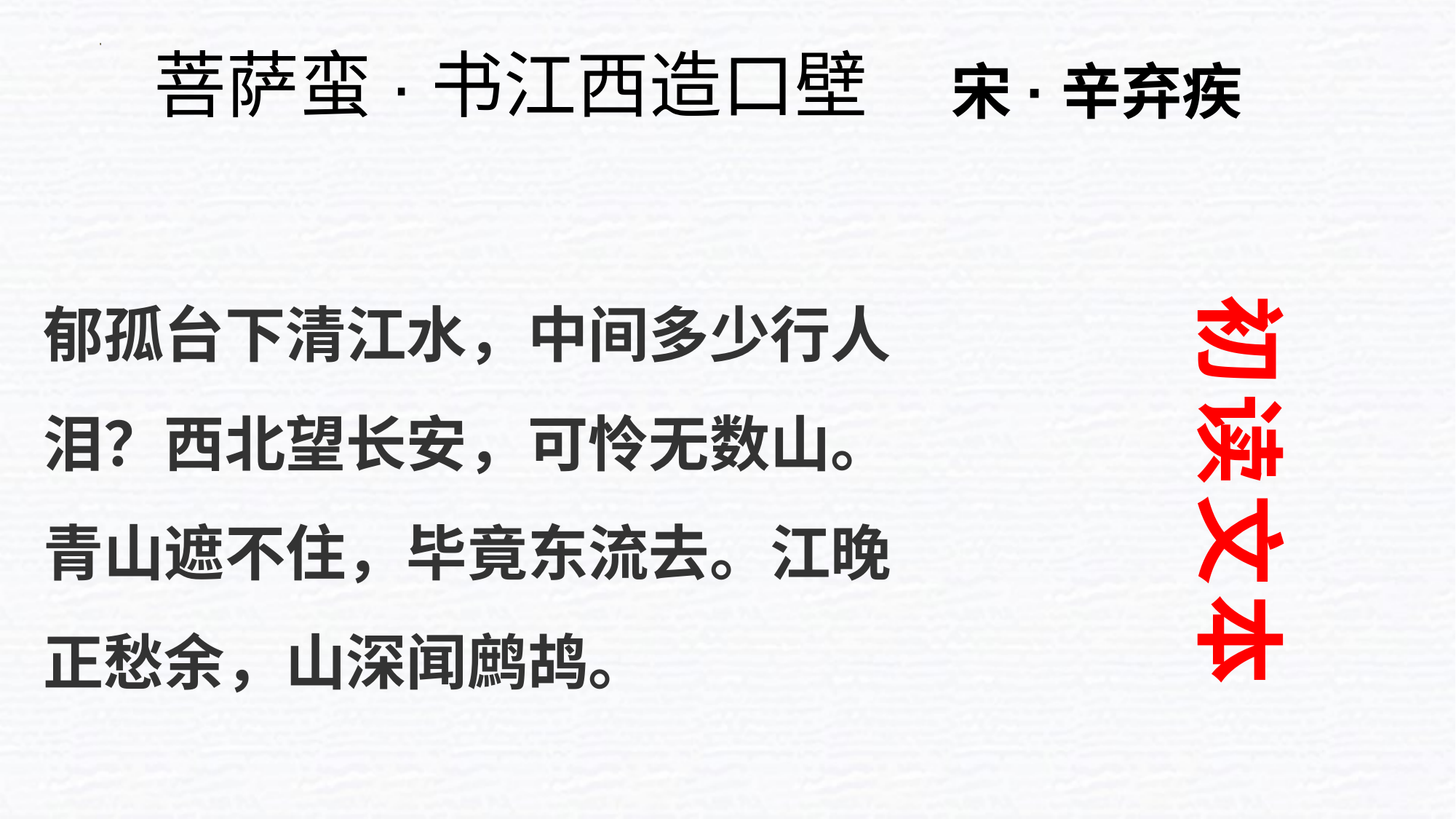

菩萨蛮·书江西造口壁
宋·辛弃疾
初读文本
郁孤台下清江水，中间多少行人泪？西北望长安，可怜无数山。
青山遮不住，毕竟东流去。江晚正愁余，山深闻鹧鸪。